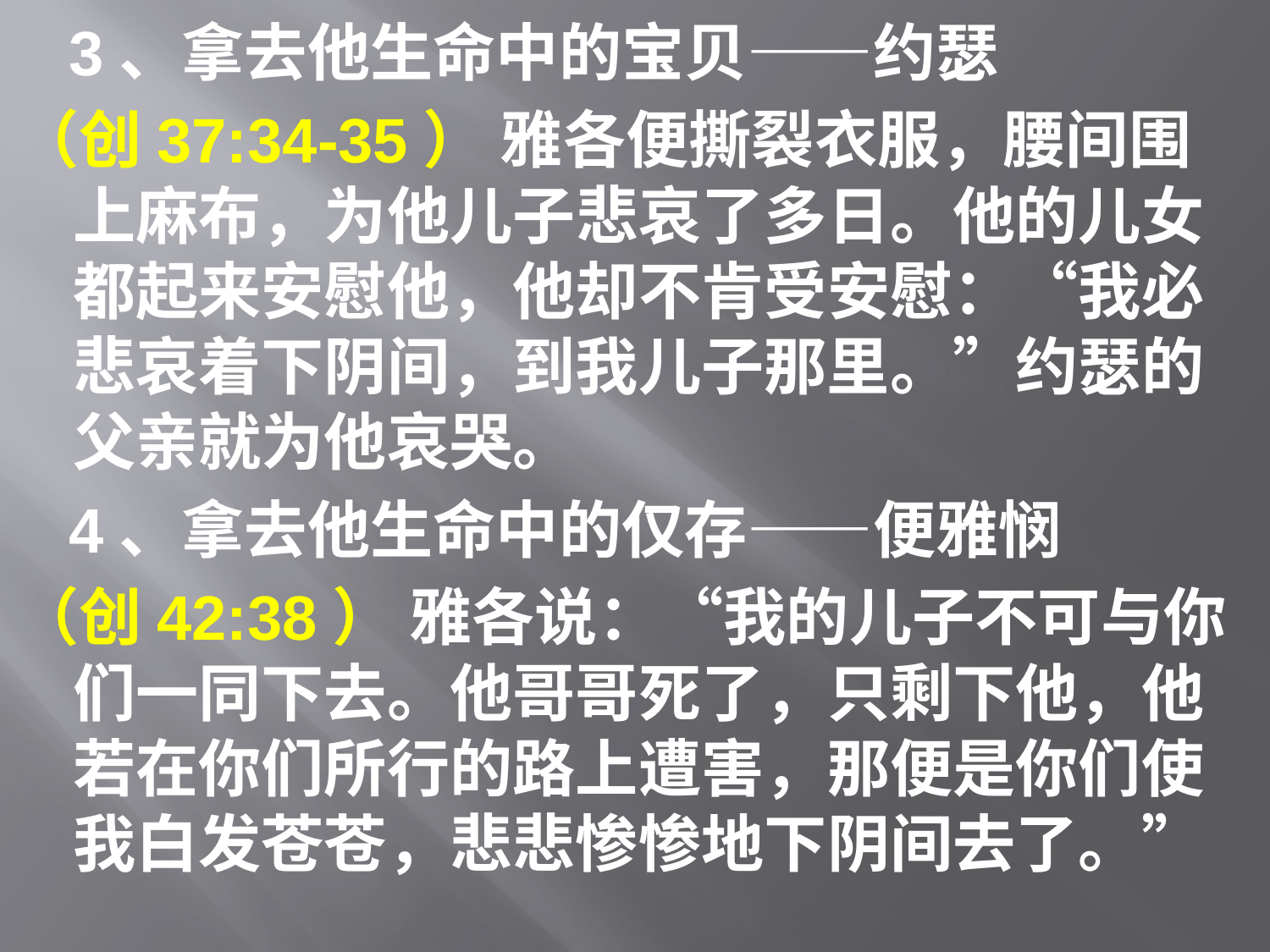

#
   3、拿去他生命中的宝贝——约瑟
（创37:34-35） 雅各便撕裂衣服，腰间围上麻布，为他儿子悲哀了多日。他的儿女都起来安慰他，他却不肯受安慰：“我必悲哀着下阴间，到我儿子那里。”约瑟的父亲就为他哀哭。
   4、拿去他生命中的仅存——便雅悯
（创42:38） 雅各说：“我的儿子不可与你们一同下去。他哥哥死了，只剩下他，他若在你们所行的路上遭害，那便是你们使我白发苍苍，悲悲惨惨地下阴间去了。”